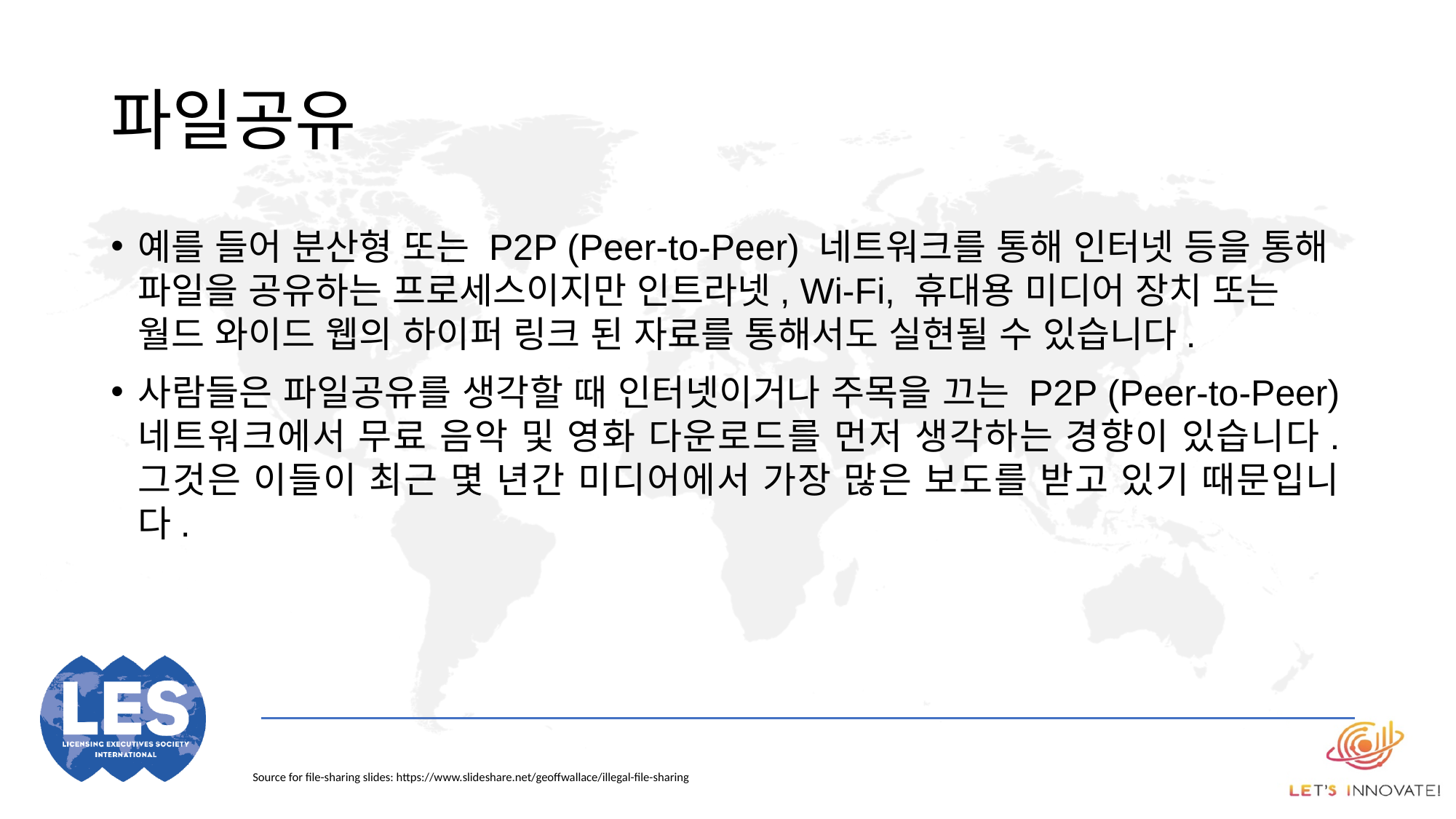

# 파일공유
예를 들어 분산형 또는 P2P (Peer-to-Peer) 네트워크를 통해 인터넷 등을 통해 파일을 공유하는 프로세스이지만 인트라넷, Wi-Fi, 휴대용 미디어 장치 또는 월드 와이드 웹의 하이퍼 링크 된 자료를 통해서도 실현될 수 있습니다.
사람들은 파일공유를 생각할 때 인터넷이거나 주목을 끄는 P2P (Peer-to-Peer) 네트워크에서 무료 음악 및 영화 다운로드를 먼저 생각하는 경향이 있습니다. 그것은 이들이 최근 몇 년간 미디어에서 가장 많은 보도를 받고 있기 때문입니다.
Source for file-sharing slides: https://www.slideshare.net/geoffwallace/illegal-file-sharing